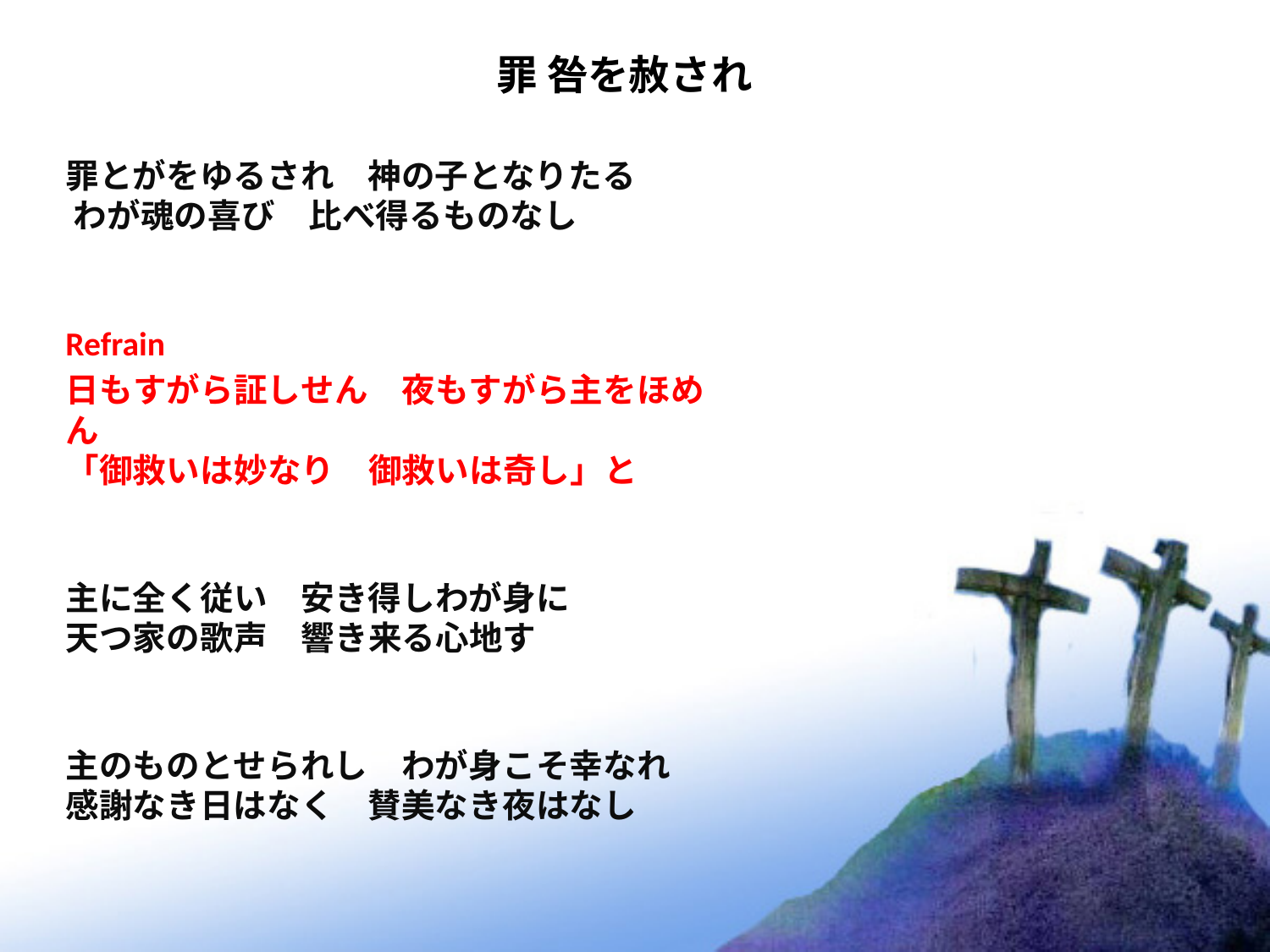

# 罪 咎を赦され
罪とがをゆるされ　神の子となりたる
 わが魂の喜び　比べ得るものなし
Refrain
日もすがら証しせん　夜もすがら主をほめん
「御救いは妙なり　御救いは奇し」と
主に全く従い　安き得しわが身に
天つ家の歌声　響き来る心地す
主のものとせられし　わが身こそ幸なれ
感謝なき日はなく　賛美なき夜はなし